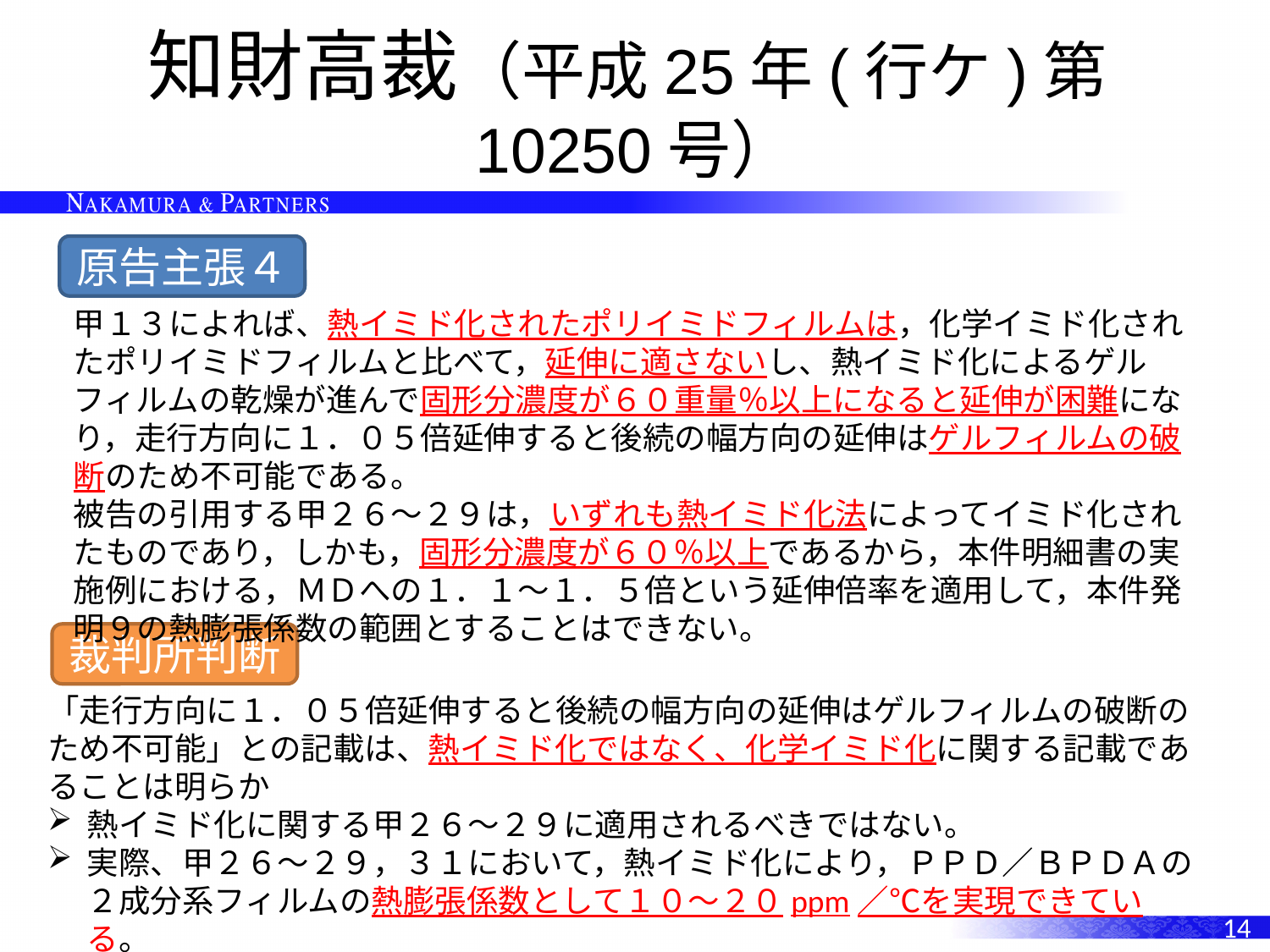

# 知財高裁（平成25年(行ケ)第10250号）
原告主張４
甲１３によれば、熱イミド化されたポリイミドフィルムは，化学イミド化されたポリイミドフィルムと比べて，延伸に適さないし、熱イミド化によるゲルフィルムの乾燥が進んで固形分濃度が６０重量％以上になると延伸が困難になり，走行方向に１．０５倍延伸すると後続の幅方向の延伸はゲルフィルムの破断のため不可能である。
被告の引用する甲２６～２９は，いずれも熱イミド化法によってイミド化されたものであり，しかも，固形分濃度が６０％以上であるから，本件明細書の実施例における，ＭＤへの１．１～１．５倍という延伸倍率を適用して，本件発明９の熱膨張係数の範囲とすることはできない。
裁判所判断
「走行方向に１．０５倍延伸すると後続の幅方向の延伸はゲルフィルムの破断のため不可能」との記載は、熱イミド化ではなく、化学イミド化に関する記載であることは明らか
熱イミド化に関する甲２６～２９に適用されるべきではない。
実際、甲２６～２９，３１において，熱イミド化により，ＰＰＤ／ＢＰＤＡの２成分系フィルムの熱膨張係数として１０～２０ppm／℃を実現できている。
 → 原告の上記主張は採用することができない。
14